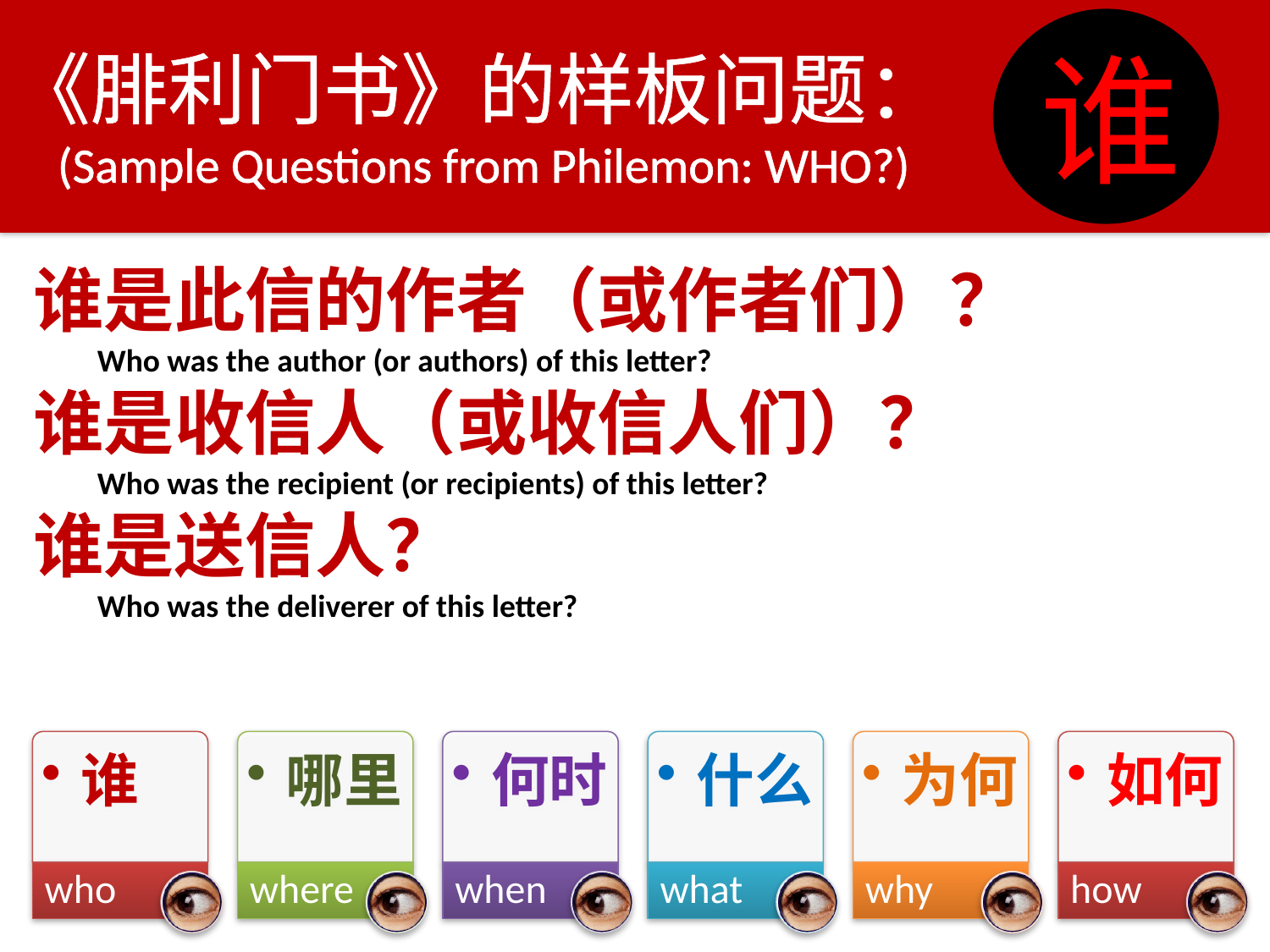

# 《腓利门书》的样板问题： (Sample Questions from Philemon: WHO?)
谁

谁是此信的作者（或作者们）？
Who was the author (or authors) of this letter?
谁是收信人（或收信人们）？
Who was the recipient (or recipients) of this letter?
谁是送信人？
Who was the deliverer of this letter?

谁
who
哪里
where
何时
when
什么
what
为何
why
如何
how